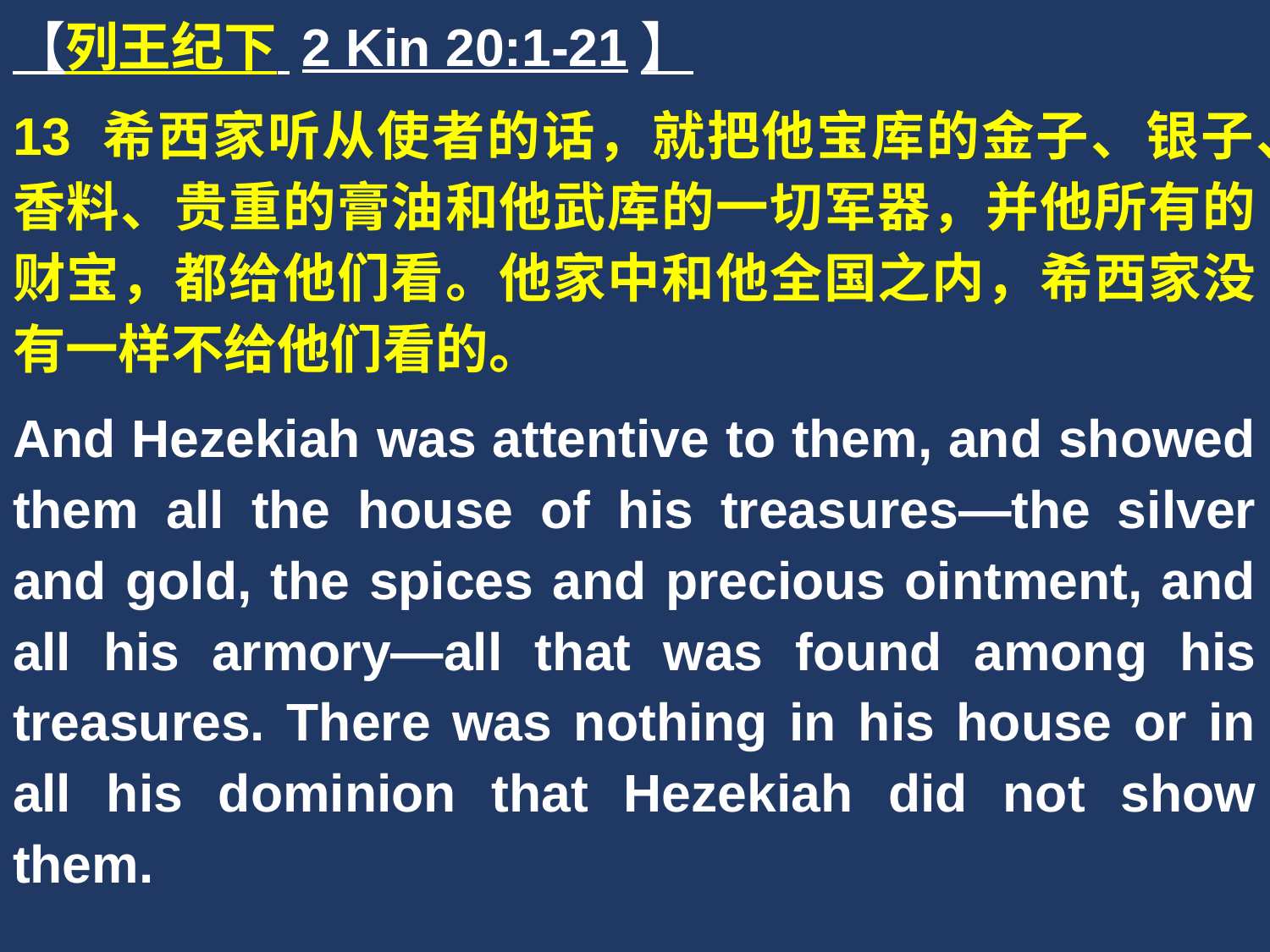

【列王纪下 2 Kin 20:1-21】
13 希西家听从使者的话，就把他宝库的金子、银子、香料、贵重的膏油和他武库的一切军器，并他所有的财宝，都给他们看。他家中和他全国之内，希西家没有一样不给他们看的。
And Hezekiah was attentive to them, and showed them all the house of his treasures—the silver and gold, the spices and precious ointment, and all his armory—all that was found among his treasures. There was nothing in his house or in all his dominion that Hezekiah did not show them.